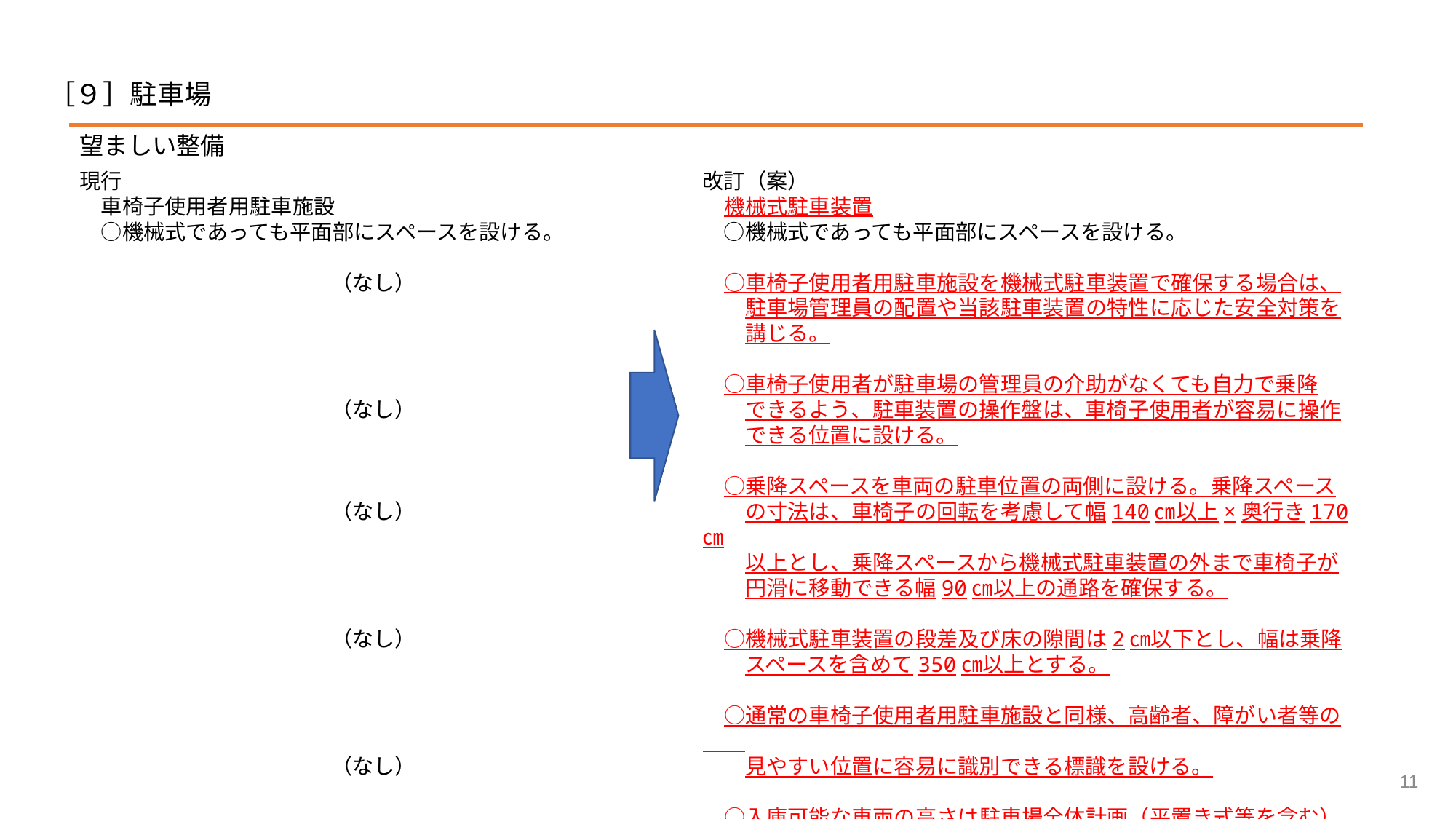

# ［９］駐車場
望ましい整備
現行
　車椅子使用者用駐車施設
　○機械式であっても平面部にスペースを設ける。

（なし）

（なし）

（なし）

（なし）

（なし）
改訂（案）
　機械式駐車装置
　○機械式であっても平面部にスペースを設ける。

　○車椅子使用者用駐車施設を機械式駐車装置で確保する場合は、
　　駐車場管理員の配置や当該駐車装置の特性に応じた安全対策を
　　講じる。

　○車椅子使用者が駐車場の管理員の介助がなくても自力で乗降
　　できるよう、駐車装置の操作盤は、車椅子使用者が容易に操作
　　できる位置に設ける。

　○乗降スペースを車両の駐車位置の両側に設ける。乗降スペース
　　の寸法は、車椅子の回転を考慮して幅140㎝以上×奥行き170㎝
　　以上とし、乗降スペースから機械式駐車装置の外まで車椅子が
　　円滑に移動できる幅90㎝以上の通路を確保する。

　○機械式駐車装置の段差及び床の隙間は2㎝以下とし、幅は乗降
　　スペースを含めて350㎝以上とする。

　○通常の車椅子使用者用駐車施設と同様、高齢者、障がい者等の
　　見やすい位置に容易に識別できる標識を設ける。

　○入庫可能な車両の高さは駐車場全体計画（平置き式等を含む）
　　を考慮し設定する。

11